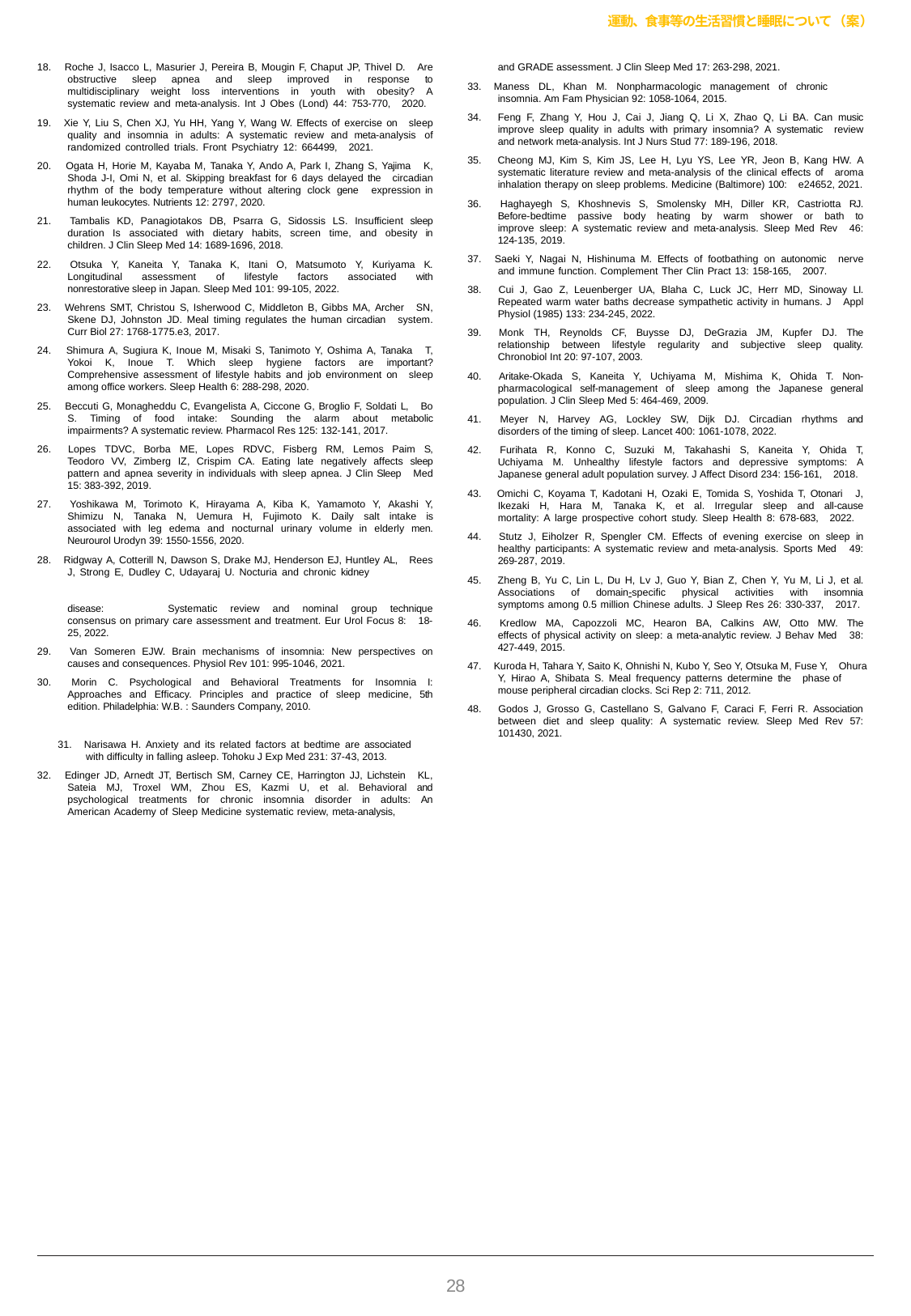

運動、食事等の生活習慣と睡眠について（案）
and GRADE assessment. J Clin Sleep Med 17: 263-298, 2021.
33.  Maness DL, Khan M. Nonpharmacologic management of chronic insomnia. Am Fam Physician 92: 1058-1064, 2015.
34.  Feng F, Zhang Y, Hou J, Cai J, Jiang Q, Li X, Zhao Q, Li BA. Can music improve sleep quality in adults with primary insomnia? A systematic review and network meta-analysis. Int J Nurs Stud 77: 189-196, 2018.
35.  Cheong MJ, Kim S, Kim JS, Lee H, Lyu YS, Lee YR, Jeon B, Kang HW. A systematic literature review and meta-analysis of the clinical effects of aroma inhalation therapy on sleep problems. Medicine (Baltimore) 100: e24652, 2021.
36.  Haghayegh S, Khoshnevis S, Smolensky MH, Diller KR, Castriotta RJ. Before-bedtime passive body heating by warm shower or bath to improve sleep: A systematic review and meta-analysis. Sleep Med Rev 46: 124-135, 2019.
37.  Saeki Y, Nagai N, Hishinuma M. Effects of footbathing on autonomic nerve and immune function. Complement Ther Clin Pract 13: 158-165, 2007.
38.  Cui J, Gao Z, Leuenberger UA, Blaha C, Luck JC, Herr MD, Sinoway LI. Repeated warm water baths decrease sympathetic activity in humans. J Appl Physiol (1985) 133: 234-245, 2022.
39.  Monk TH, Reynolds CF, Buysse DJ, DeGrazia JM, Kupfer DJ. The relationship between lifestyle regularity and subjective sleep quality. Chronobiol Int 20: 97-107, 2003.
40. Aritake-Okada S, Kaneita Y, Uchiyama M, Mishima K, Ohida T. Non-pharmacological self-management of sleep among the Japanese general population. J Clin Sleep Med 5: 464-469, 2009.
41.  Meyer N, Harvey AG, Lockley SW, Dijk DJ. Circadian rhythms and disorders of the timing of sleep. Lancet 400: 1061-1078, 2022.
42.  Furihata R, Konno C, Suzuki M, Takahashi S, Kaneita Y, Ohida T, Uchiyama M. Unhealthy lifestyle factors and depressive symptoms: A Japanese general adult population survey. J Affect Disord 234: 156-161, 2018.
43.  Omichi C, Koyama T, Kadotani H, Ozaki E, Tomida S, Yoshida T, Otonari J, Ikezaki H, Hara M, Tanaka K, et al. Irregular sleep and all-cause mortality: A large prospective cohort study. Sleep Health 8: 678-683, 2022.
44.  Stutz J, Eiholzer R, Spengler CM. Effects of evening exercise on sleep in healthy participants: A systematic review and meta-analysis. Sports Med 49: 269-287, 2019.
45.  Zheng B, Yu C, Lin L, Du H, Lv J, Guo Y, Bian Z, Chen Y, Yu M, Li J, et al. Associations of domain-specific physical activities with insomnia symptoms among 0.5 million Chinese adults. J Sleep Res 26: 330-337, 2017.
46.  Kredlow MA, Capozzoli MC, Hearon BA, Calkins AW, Otto MW. The effects of physical activity on sleep: a meta-analytic review. J Behav Med 38: 427-449, 2015.
47.  Kuroda H, Tahara Y, Saito K, Ohnishi N, Kubo Y, Seo Y, Otsuka M, Fuse Y, Ohura Y, Hirao A, Shibata S. Meal frequency patterns determine the phase of mouse peripheral circadian clocks. Sci Rep 2: 711, 2012.
48.  Godos J, Grosso G, Castellano S, Galvano F, Caraci F, Ferri R. Association between diet and sleep quality: A systematic review. Sleep Med Rev 57: 101430, 2021.
18.  Roche J, Isacco L, Masurier J, Pereira B, Mougin F, Chaput JP, Thivel D. Are obstructive sleep apnea and sleep improved in response to multidisciplinary weight loss interventions in youth with obesity? A systematic review and meta-analysis. Int J Obes (Lond) 44: 753-770, 2020.
19.  Xie Y, Liu S, Chen XJ, Yu HH, Yang Y, Wang W. Effects of exercise on sleep quality and insomnia in adults: A systematic review and meta-analysis of randomized controlled trials. Front Psychiatry 12: 664499, 2021.
20.  Ogata H, Horie M, Kayaba M, Tanaka Y, Ando A, Park I, Zhang S, Yajima K, Shoda J-I, Omi N, et al. Skipping breakfast for 6 days delayed the circadian rhythm of the body temperature without altering clock gene expression in human leukocytes. Nutrients 12: 2797, 2020.
21.  Tambalis KD, Panagiotakos DB, Psarra G, Sidossis LS. Insufficient sleep duration Is associated with dietary habits, screen time, and obesity in children. J Clin Sleep Med 14: 1689-1696, 2018.
22.  Otsuka Y, Kaneita Y, Tanaka K, Itani O, Matsumoto Y, Kuriyama K. Longitudinal  assessment  of  lifestyle  factors  associated  with nonrestorative sleep in Japan. Sleep Med 101: 99-105, 2022.
23.  Wehrens SMT, Christou S, Isherwood C, Middleton B, Gibbs MA, Archer SN, Skene DJ, Johnston JD. Meal timing regulates the human circadian system. Curr Biol 27: 1768-1775.e3, 2017.
24.  Shimura A, Sugiura K, Inoue M, Misaki S, Tanimoto Y, Oshima A, Tanaka T, Yokoi K, Inoue T. Which sleep hygiene factors are important? Comprehensive assessment of lifestyle habits and job environment on sleep among office workers. Sleep Health 6: 288-298, 2020.
25.  Beccuti G, Monagheddu C, Evangelista A, Ciccone G, Broglio F, Soldati L, Bo S. Timing of food intake: Sounding the alarm about metabolic impairments? A systematic review. Pharmacol Res 125: 132-141, 2017.
26.  Lopes TDVC, Borba ME, Lopes RDVC, Fisberg RM, Lemos Paim S, Teodoro VV, Zimberg IZ, Crispim CA. Eating late negatively affects sleep pattern and apnea severity in individuals with sleep apnea. J Clin Sleep Med 15: 383-392, 2019.
27.  Yoshikawa M, Torimoto K, Hirayama A, Kiba K, Yamamoto Y, Akashi Y, Shimizu N, Tanaka N, Uemura H, Fujimoto K. Daily salt intake is associated with leg edema and nocturnal urinary volume in elderly men. Neurourol Urodyn 39: 1550-1556, 2020.
28.  Ridgway A, Cotterill N, Dawson S, Drake MJ, Henderson EJ, Huntley AL, Rees J, Strong E, Dudley C, Udayaraj U. Nocturia and chronic kidney
disease:	Systematic review and nominal group technique consensus on primary care assessment and treatment. Eur Urol Focus 8: 18-25, 2022.
29.  Van Someren EJW. Brain mechanisms of insomnia: New perspectives on causes and consequences. Physiol Rev 101: 995-1046, 2021.
30.  Morin C. Psychological and Behavioral Treatments for Insomnia I: Approaches and Efficacy. Principles and practice of sleep medicine, 5th edition. Philadelphia: W.B. : Saunders Company, 2010.
31.  Narisawa H. Anxiety and its related factors at bedtime are associated
with difficulty in falling asleep. Tohoku J Exp Med 231: 37-43, 2013.
32.  Edinger JD, Arnedt JT, Bertisch SM, Carney CE, Harrington JJ, Lichstein KL, Sateia MJ, Troxel WM, Zhou ES, Kazmi U, et al. Behavioral and psychological treatments for chronic insomnia disorder in adults: An American Academy of Sleep Medicine systematic review, meta-analysis,
28